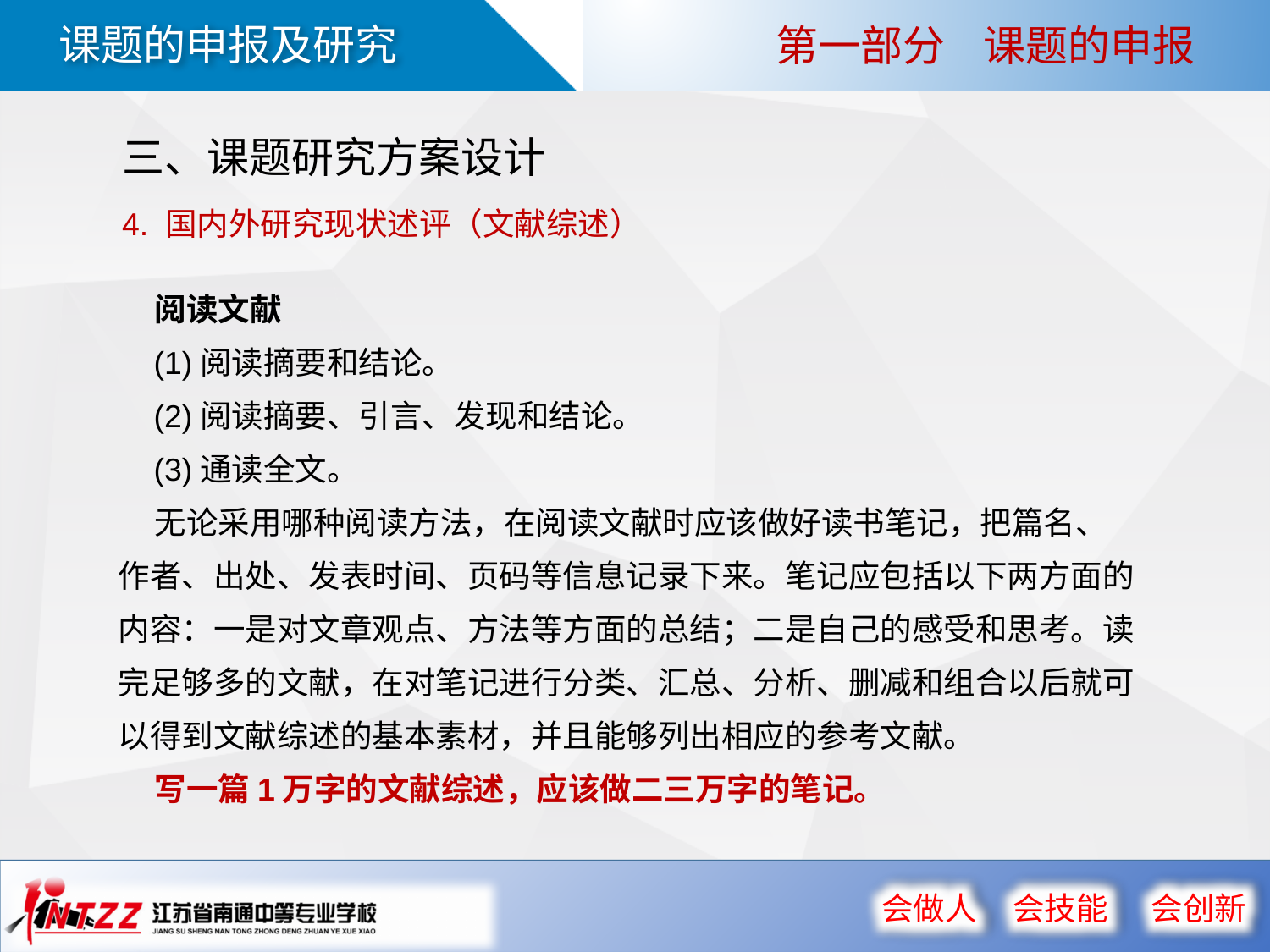

第一部分    课题的申报
三、课题研究方案设计
4. 国内外研究现状述评（文献综述）

    阅读文献
    (1)阅读摘要和结论。
    (2)阅读摘要、引言、发现和结论。
    (3)通读全文。
    无论采用哪种阅读方法，在阅读文献时应该做好读书笔记，把篇名、作者、出处、发表时间、页码等信息记录下来。笔记应包括以下两方面的内容：一是对文章观点、方法等方面的总结；二是自己的感受和思考。读完足够多的文献，在对笔记进行分类、汇总、分析、删减和组合以后就可以得到文献综述的基本素材，并且能够列出相应的参考文献。
    写一篇1万字的文献综述，应该做二三万字的笔记。